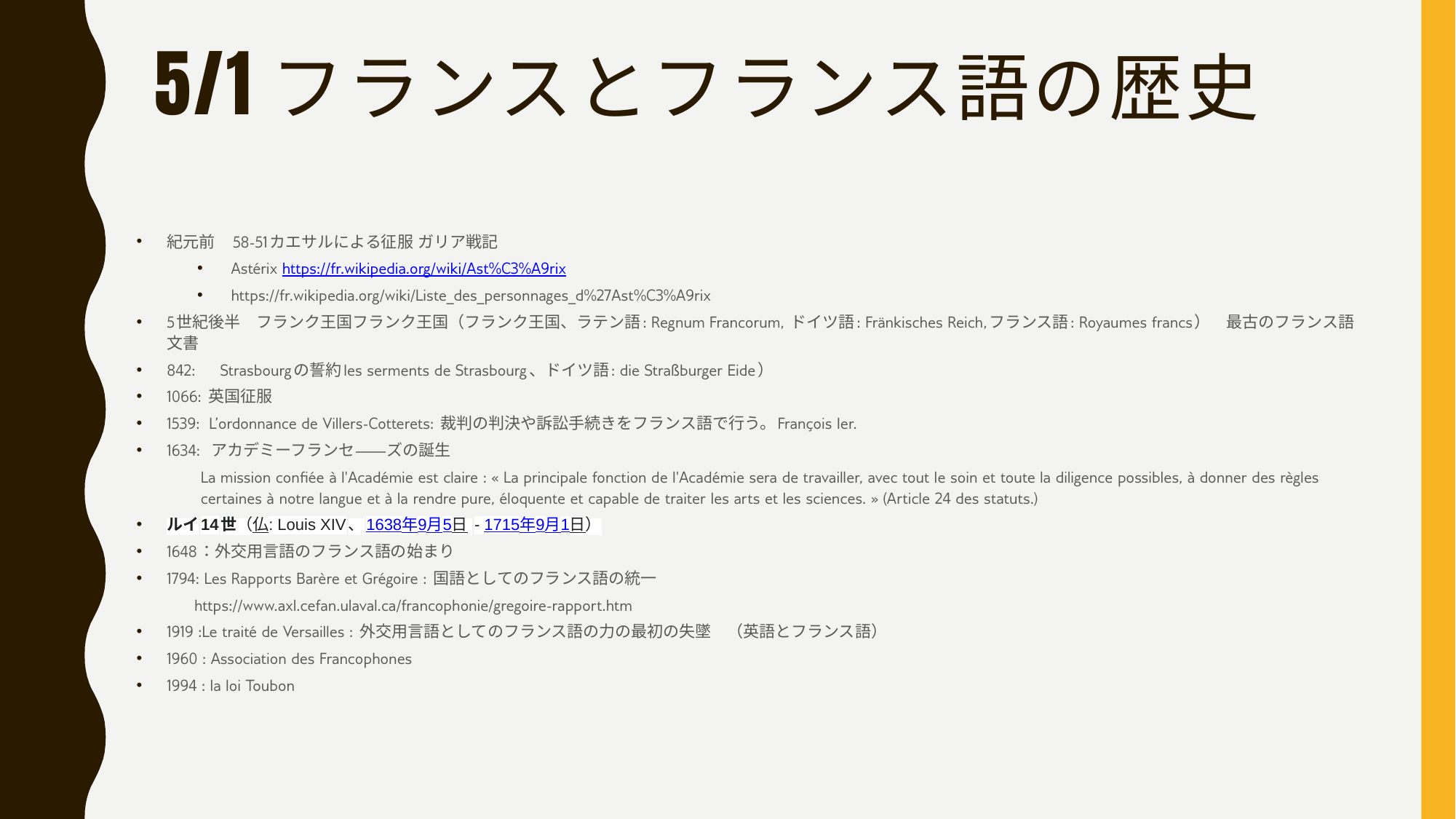

# 5/1フランスとフランス語の歴史

紀元前　58-51カエサルによる征服 ガリア戦記
Astérix https://fr.wikipedia.org/wiki/Ast%C3%A9rix
https://fr.wikipedia.org/wiki/Liste_des_personnages_d%27Ast%C3%A9rix
5世紀後半　フランク王国フランク王国（フランク王国、ラテン語: Regnum Francorum, ドイツ語: Fränkisches Reich,フランス語: Royaumes francs）　最古のフランス語文書
842: 　Strasbourgの誓約les serments de Strasbourg、ドイツ語: die Straßburger Eide）
1066: 英国征服
1539:  L’ordonnance de Villers-Cotterets: 裁判の判決や訴訟手続きをフランス語で行う。François Ier.
1634:  アカデミーフランセ―ズの誕生
La mission confiée à l'Académie est claire : « La principale fonction de l'Académie sera de travailler, avec tout le soin et toute la diligence possibles, à donner des règles certaines à notre langue et à la rendre pure, éloquente et capable de traiter les arts et les sciences. » (Article 24 des statuts.)
ルイ14世（仏: Louis XIV、1638年9月5日 - 1715年9月1日）
1648：外交用言語のフランス語の始まり
1794: Les Rapports Barère et Grégoire : 国語としてのフランス語の統一
	https://www.axl.cefan.ulaval.ca/francophonie/gregoire-rapport.htm
1919 :Le traité de Versailles : 外交用言語としてのフランス語の力の最初の失墜　（英語とフランス語）
1960 : Association des Francophones
1994 : la loi Toubon